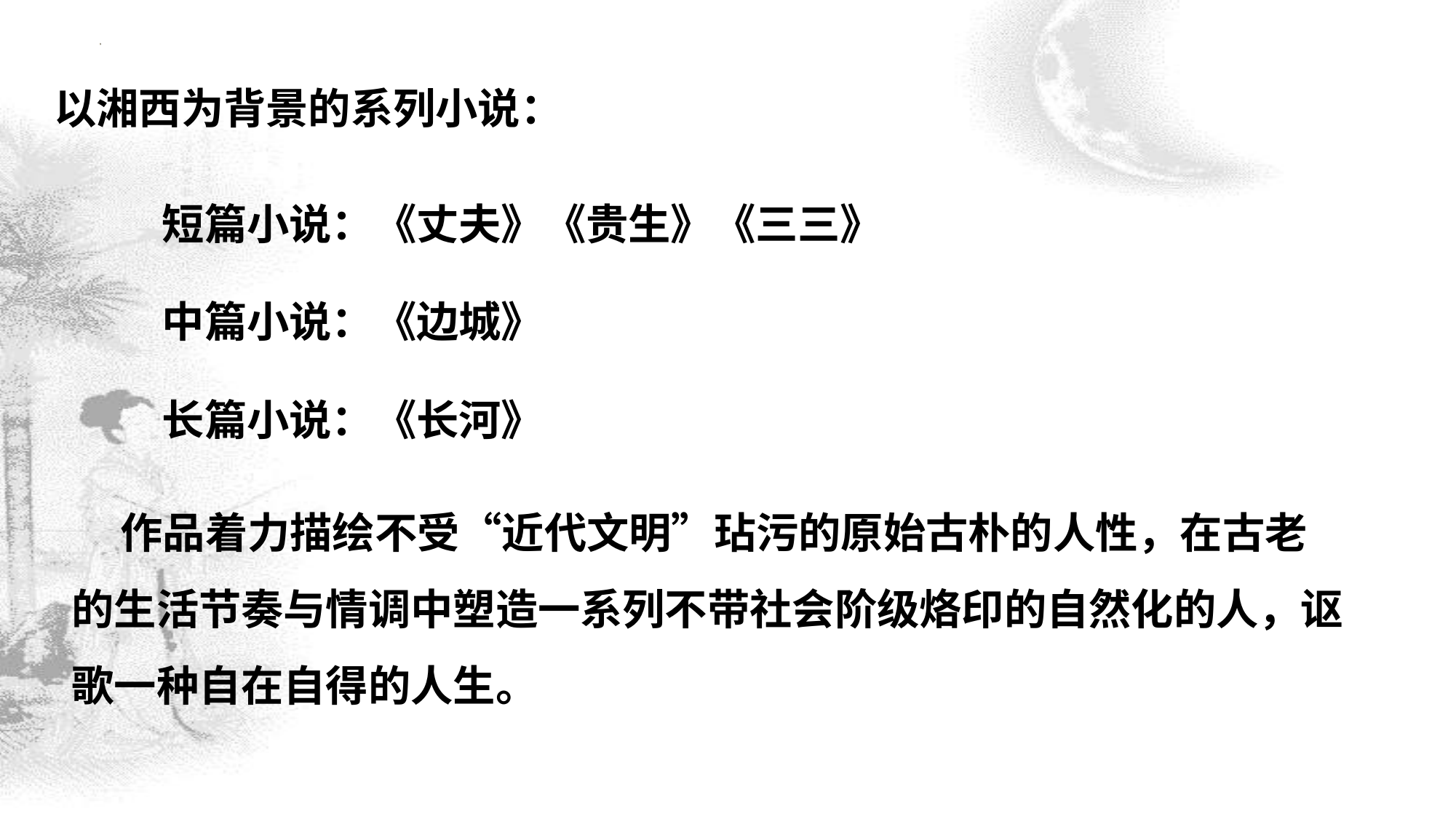

以湘西为背景的系列小说：
短篇小说：《丈夫》《贵生》《三三》
中篇小说：《边城》
长篇小说：《长河》
    作品着力描绘不受“近代文明”玷污的原始古朴的人性，在古老的生活节奏与情调中塑造一系列不带社会阶级烙印的自然化的人，讴歌一种自在自得的人生。